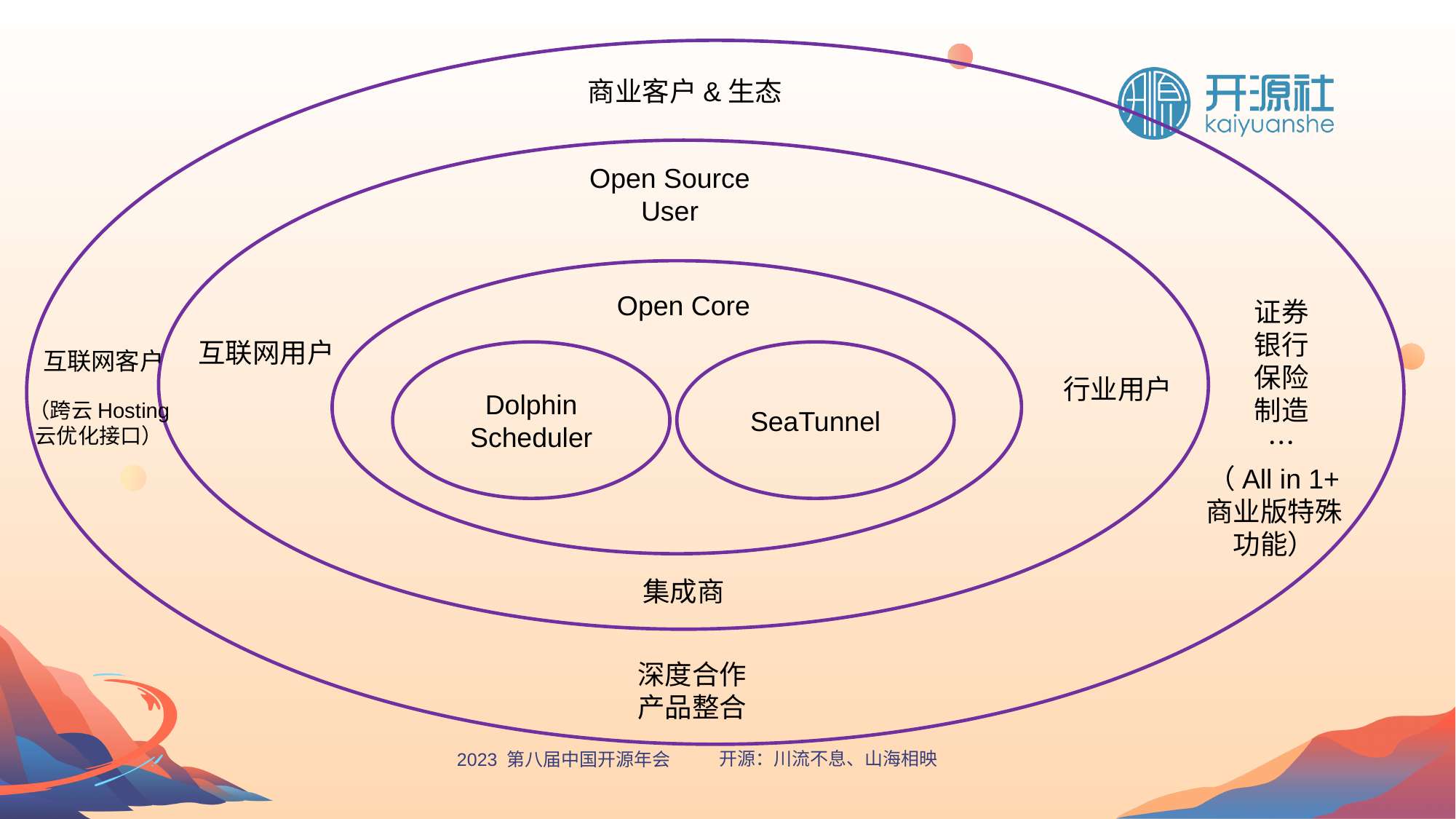

商业客户&生态

Open Source User

Open Core
互联网用户
互联网客户
Dolphin
Scheduler
SeaTunnel
证券
银行
保险
制造
…
行业用户
（跨云Hosting
云优化接口）
（All in 1+
商业版特殊
功能）
集成商
深度合作
产品整合